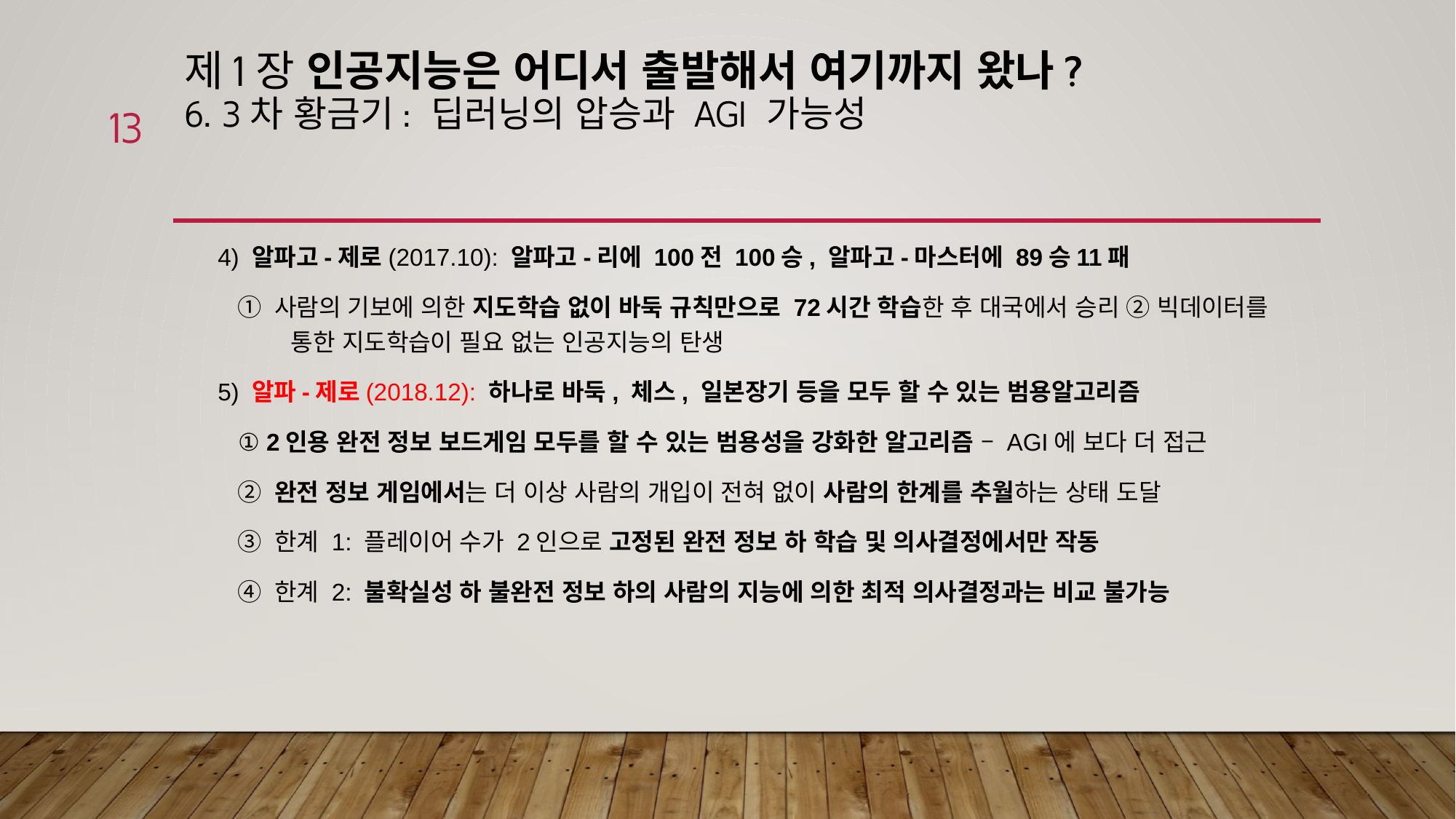

# 제1장 인공지능은 어디서 출발해서 여기까지 왔나? 6. 3차 황금기: 딥러닝의 압승과 AGI 가능성
13
     4) 알파고-제로(2017.10): 알파고-리에 100전 100승, 알파고-마스터에 89승11패
        ① 사람의 기보에 의한 지도학습 없이 바둑 규칙만으로 72시간 학습한 후 대국에서 승리 ② 빅데이터를 통한 지도학습이 필요 없는 인공지능의 탄생
     5) 알파-제로(2018.12): 하나로 바둑, 체스, 일본장기 등을 모두 할 수 있는 범용알고리즘
        ① 2인용 완전 정보 보드게임 모두를 할 수 있는 범용성을 강화한 알고리즘 – AGI에 보다 더 접근
        ② 완전 정보 게임에서는 더 이상 사람의 개입이 전혀 없이 사람의 한계를 추월하는 상태 도달
        ③ 한계 1: 플레이어 수가 2인으로 고정된 완전 정보 하 학습 및 의사결정에서만 작동
        ④ 한계 2: 불확실성 하 불완전 정보 하의 사람의 지능에 의한 최적 의사결정과는 비교 불가능